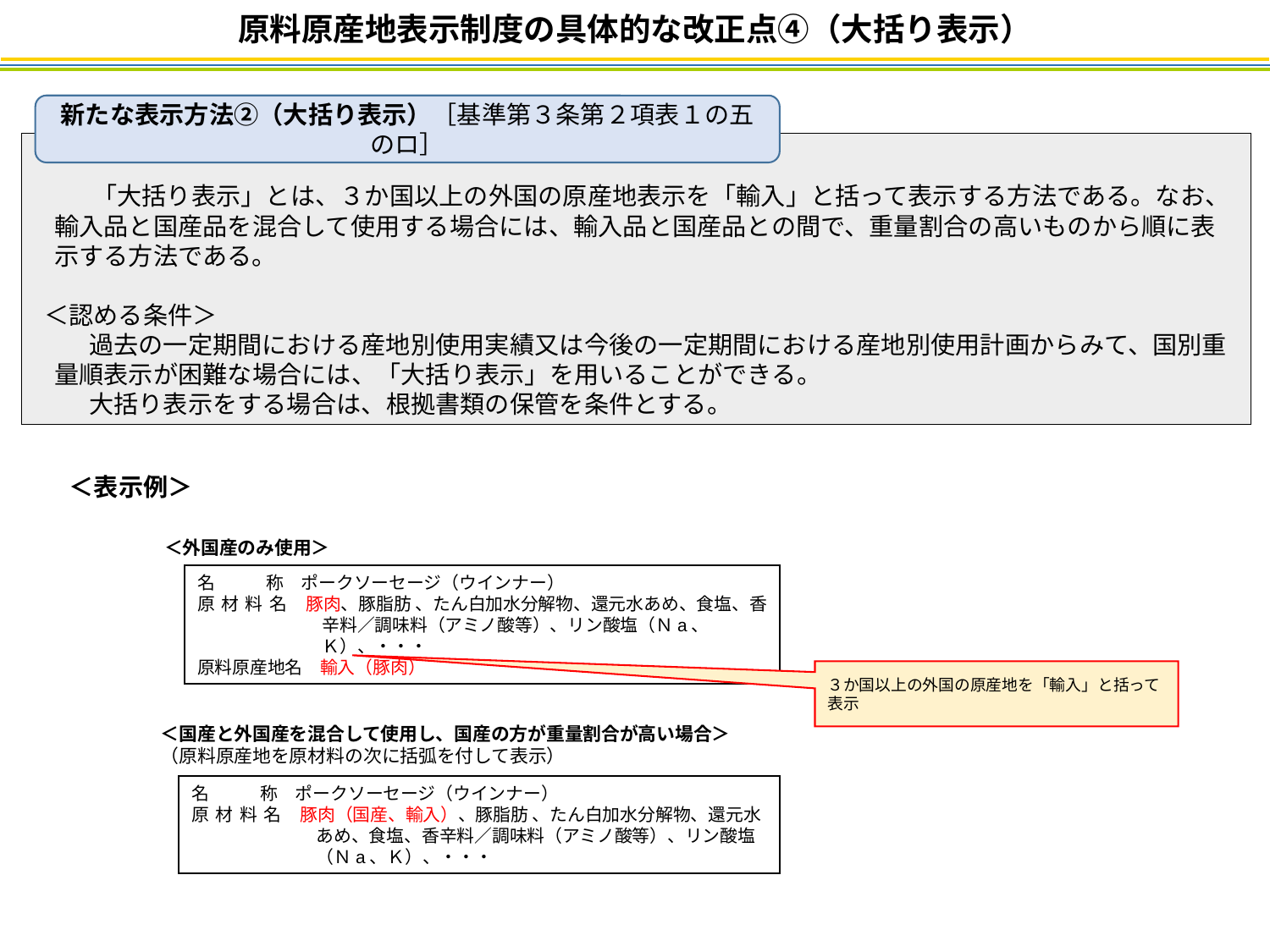

原料原産地表示制度の具体的な改正点④（大括り表示）
新たな表示方法②（大括り表示）［基準第３条第２項表１の五のロ］

　「大括り表示」とは、３か国以上の外国の原産地表示を「輸入」と括って表示する方法である。なお、輸入品と国産品を混合して使用する場合には、輸入品と国産品との間で、重量割合の高いものから順に表示する方法である。

＜認める条件＞
　過去の一定期間における産地別使用実績又は今後の一定期間における産地別使用計画からみて、国別重量順表示が困難な場合には、「大括り表示」を用いることができる。
　大括り表示をする場合は、根拠書類の保管を条件とする。
＜表示例＞
＜外国産のみ使用＞
名    　　称　ポークソーセージ（ウインナー）
原 材 料 名　豚肉、豚脂肪 、たん白加水分解物、還元水あめ、食塩、香辛料／調味料（アミノ酸等）、リン酸塩（Ｎa、Ｋ）、・・・
原料原産地名　輸入（豚肉）
３か国以上の外国の原産地を「輸入」と括って表示
＜国産と外国産を混合して使用し、国産の方が重量割合が高い場合＞
（原料原産地を原材料の次に括弧を付して表示）
名    　　称　ポークソーセージ（ウインナー）
原 材 料 名　豚肉（国産、輸入）、豚脂肪 、たん白加水分解物、還元水あめ、食塩、香辛料／調味料（アミノ酸等）、リン酸塩（Ｎa、Ｋ）、・・・